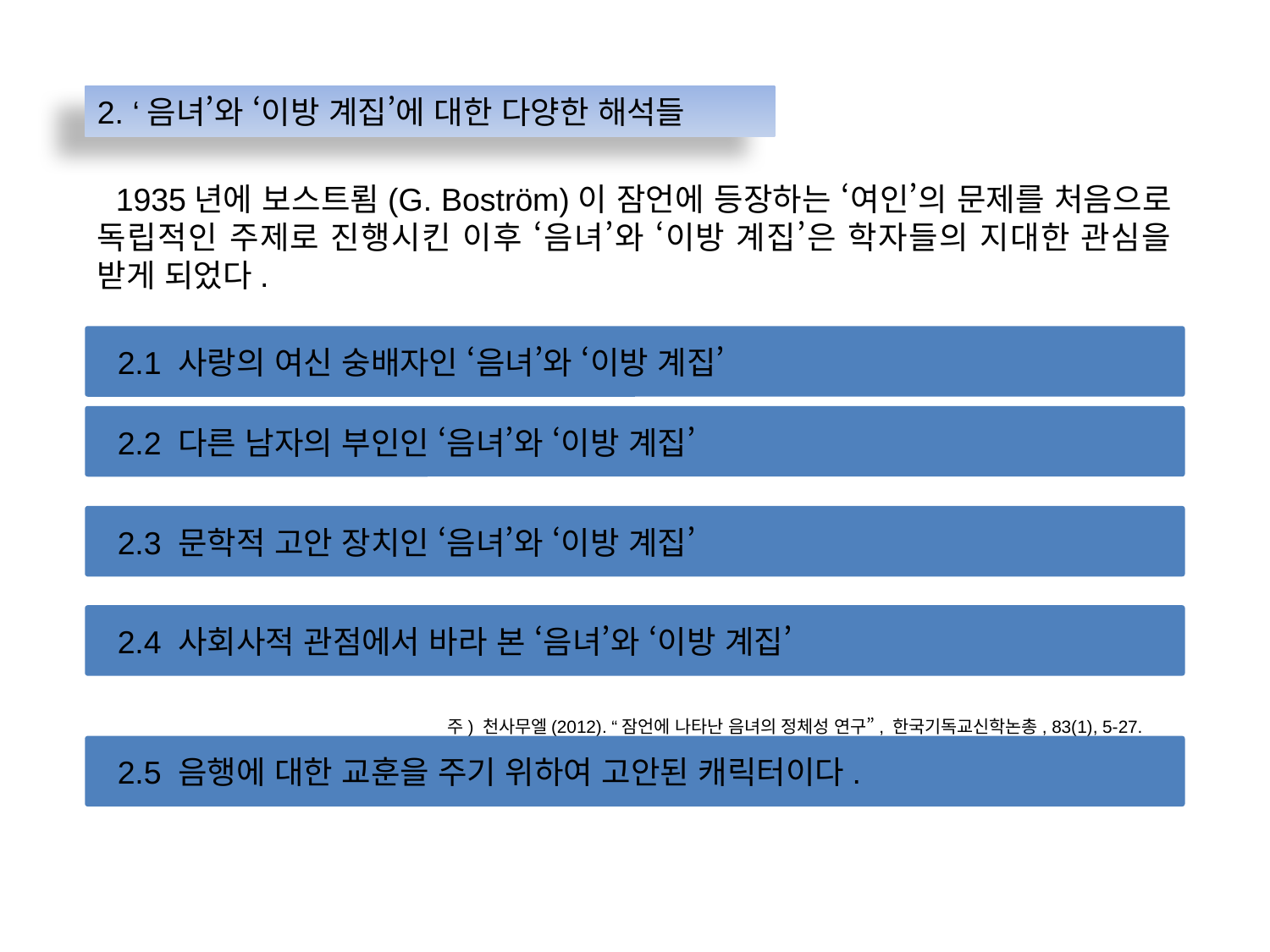

2. ‘음녀’와 ‘이방 계집’에 대한 다양한 해석들

  1935년에 보스트룀(G. Boström)이 잠언에 등장하는 ‘여인’의 문제를 처음으로 독립적인 주제로 진행시킨 이후 ‘음녀’와 ‘이방 계집’은 학자들의 지대한 관심을 받게 되었다.

2.1 사랑의 여신 숭배자인 ‘음녀’와 ‘이방 계집’

2.2 다른 남자의 부인인 ‘음녀’와 ‘이방 계집’

2.3 문학적 고안 장치인 ‘음녀’와 ‘이방 계집’

2.4 사회사적 관점에서 바라 본 ‘음녀’와 ‘이방 계집’
주) 천사무엘(2012). “잠언에 나타난 음녀의 정체성 연구”, 한국기독교신학논총, 83(1), 5-27.

2.5 음행에 대한 교훈을 주기 위하여 고안된 캐릭터이다.